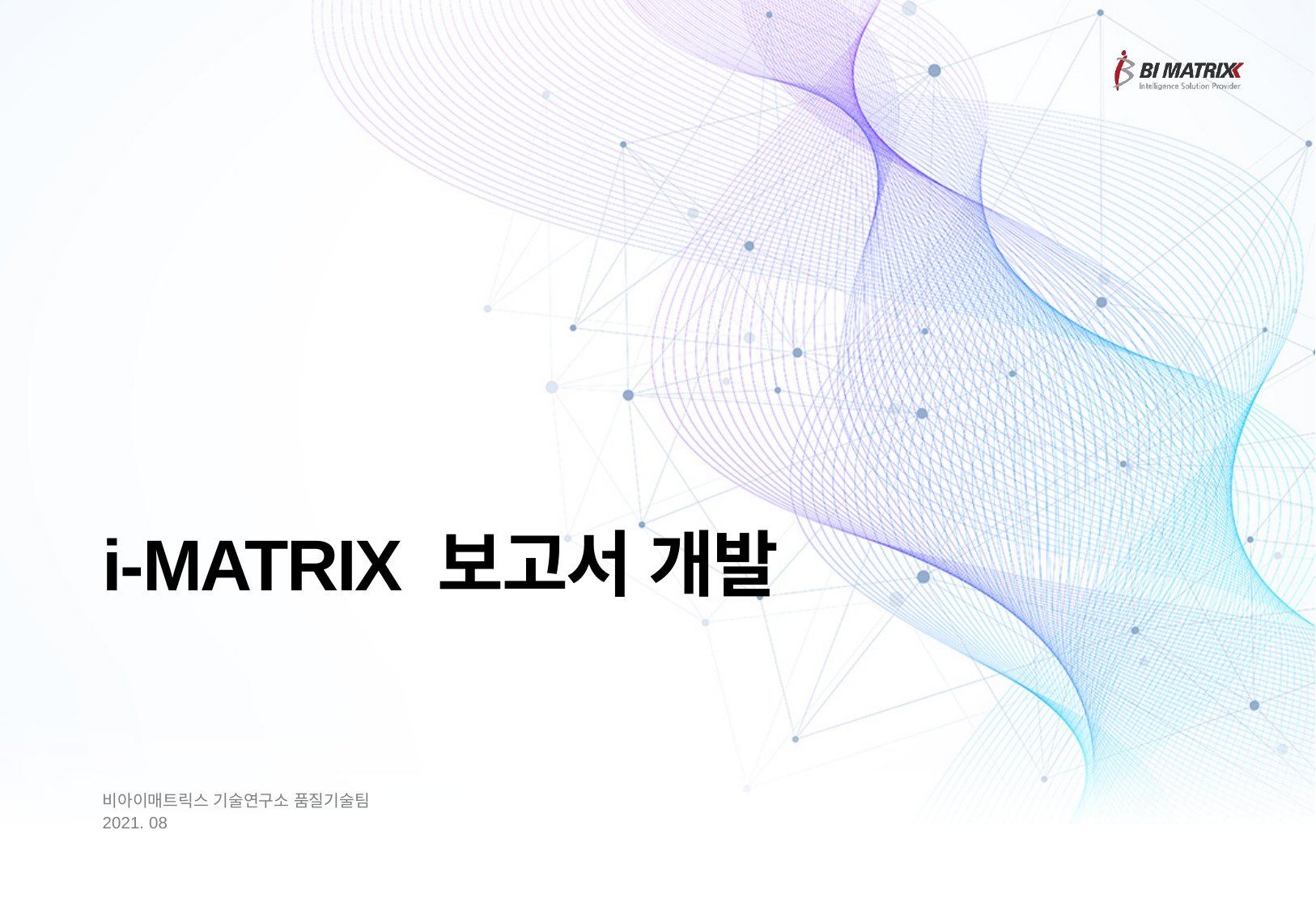

# i-MATRIX 보고서 개발
비아이매트릭스 기술연구소 품질기술팀
2021. 08